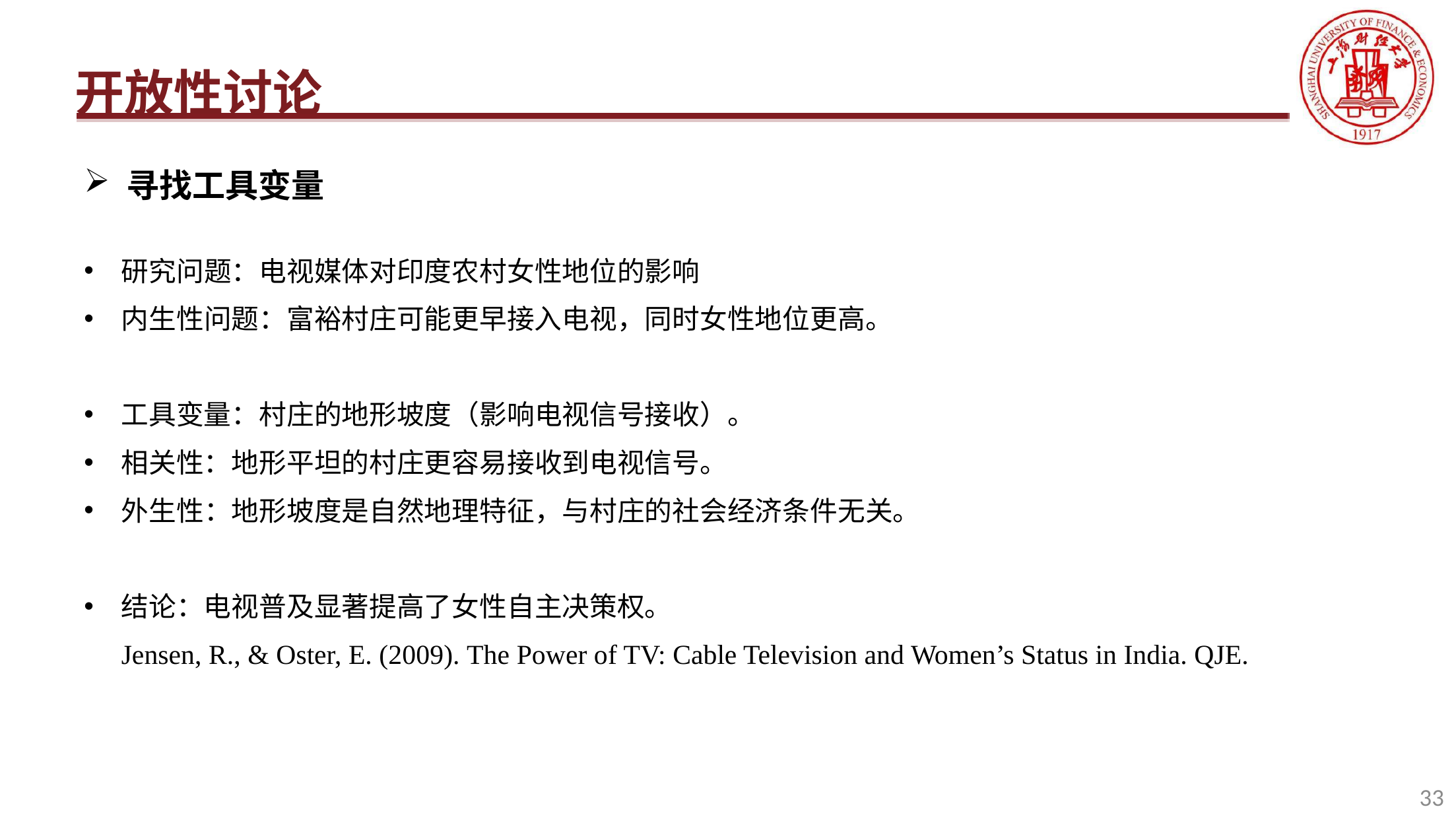

开放性讨论
寻找工具变量

研究问题：电视媒体对印度农村女性地位的影响
内生性问题：富裕村庄可能更早接入电视，同时女性地位更高。
工具变量：村庄的地形坡度（影响电视信号接收）。
相关性：地形平坦的村庄更容易接收到电视信号。
外生性：地形坡度是自然地理特征，与村庄的社会经济条件无关。
结论：电视普及显著提高了女性自主决策权。
Jensen, R., & Oster, E. (2009). The Power of TV: Cable Television and Women’s Status in India. QJE.

33